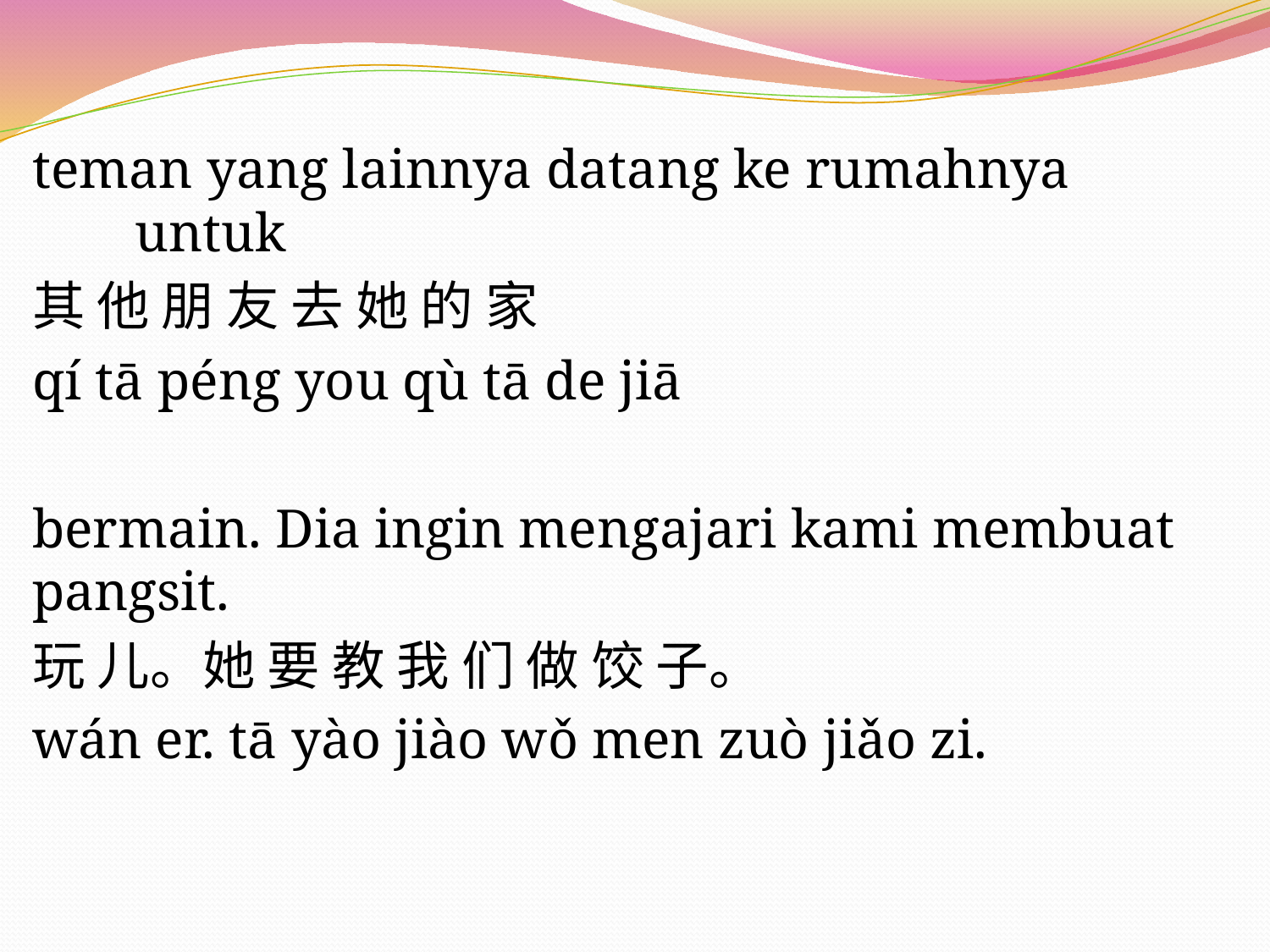

teman yang lainnya datang ke rumahnya untuk
其 他 朋 友 去 她 的 家
qí tā péng you qù tā de jiā

bermain. Dia ingin mengajari kami membuat pangsit.
玩 儿。她 要 教 我 们 做 饺 子。
wán er. tā yào jiào wǒ men zuò jiǎo zi.